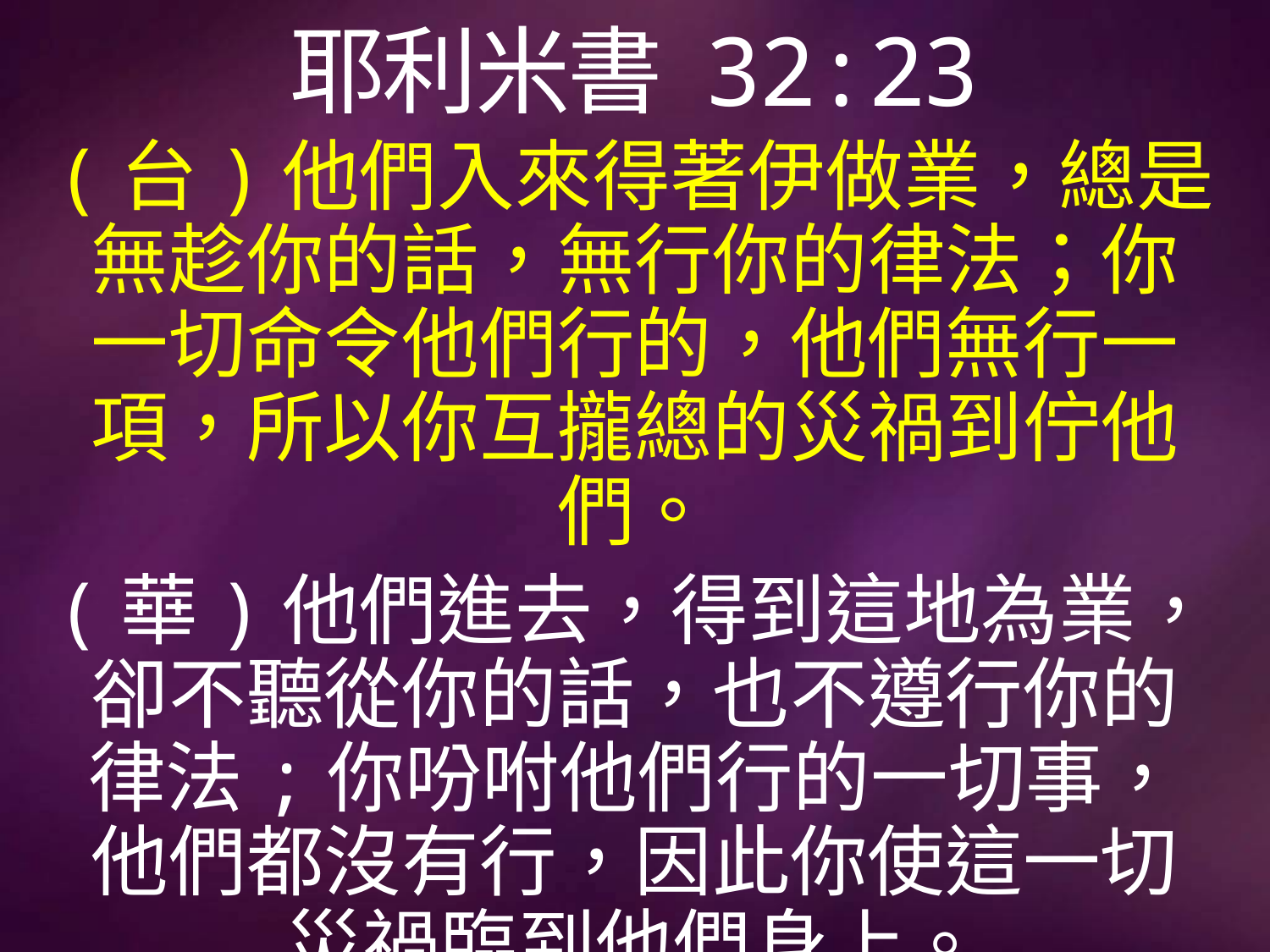

# 耶利米書 32:23
(台)他們入來得著伊做業，總是無趁你的話，無行你的律法；你一切命令他們行的，他們無行一項，所以你互攏總的災禍到佇他們。
(華)他們進去，得到這地為業，卻不聽從你的話，也不遵行你的律法;你吩咐他們行的一切事，他們都沒有行，因此你使這一切災禍臨到他們身上。